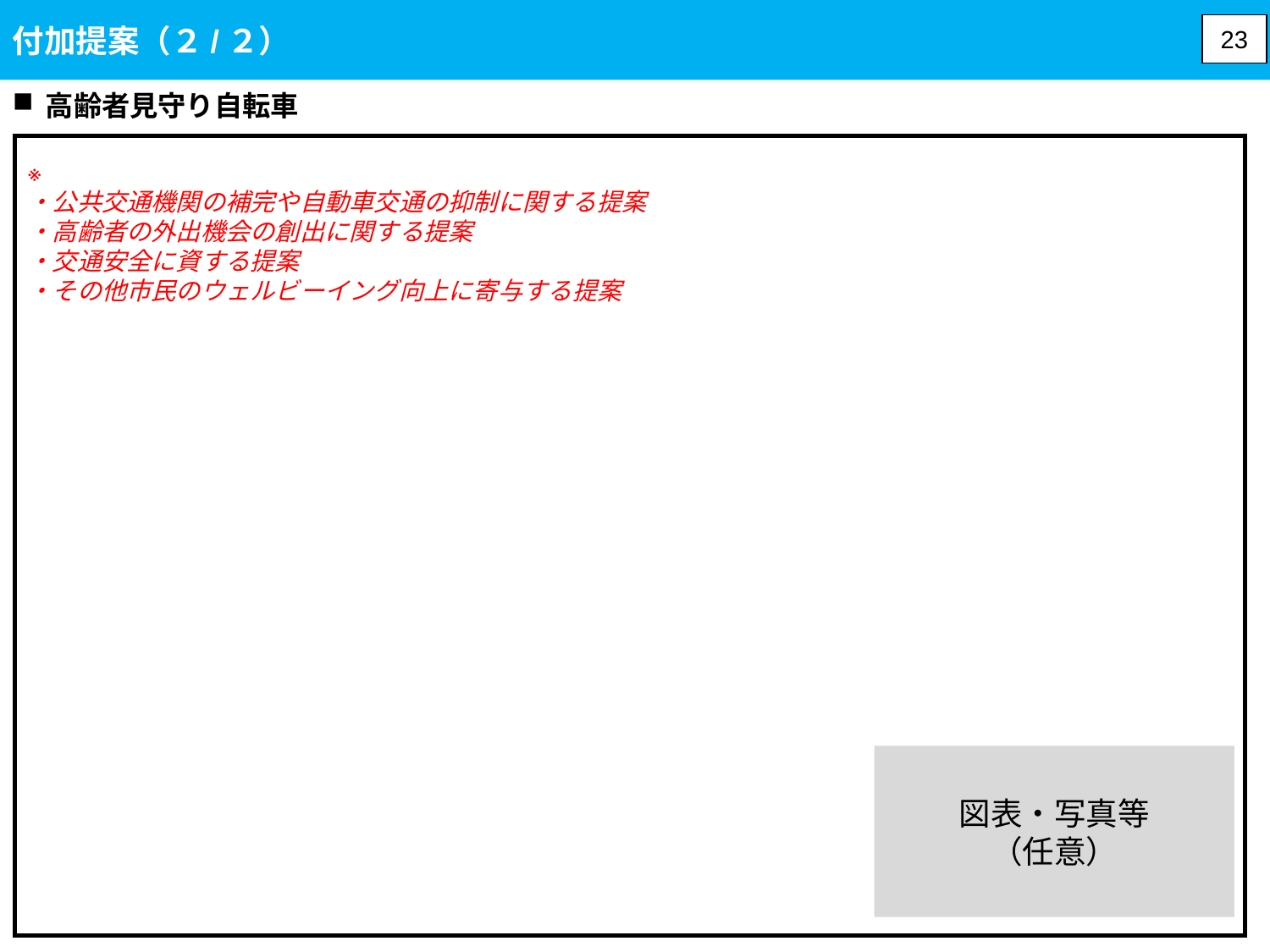

付加提案（２/２）
23
高齢者見守り自転車

※
・公共交通機関の補完や自動車交通の抑制に関する提案
・高齢者の外出機会の創出に関する提案
・交通安全に資する提案
・その他市民のウェルビーイング向上に寄与する提案
図表・写真等
（任意）